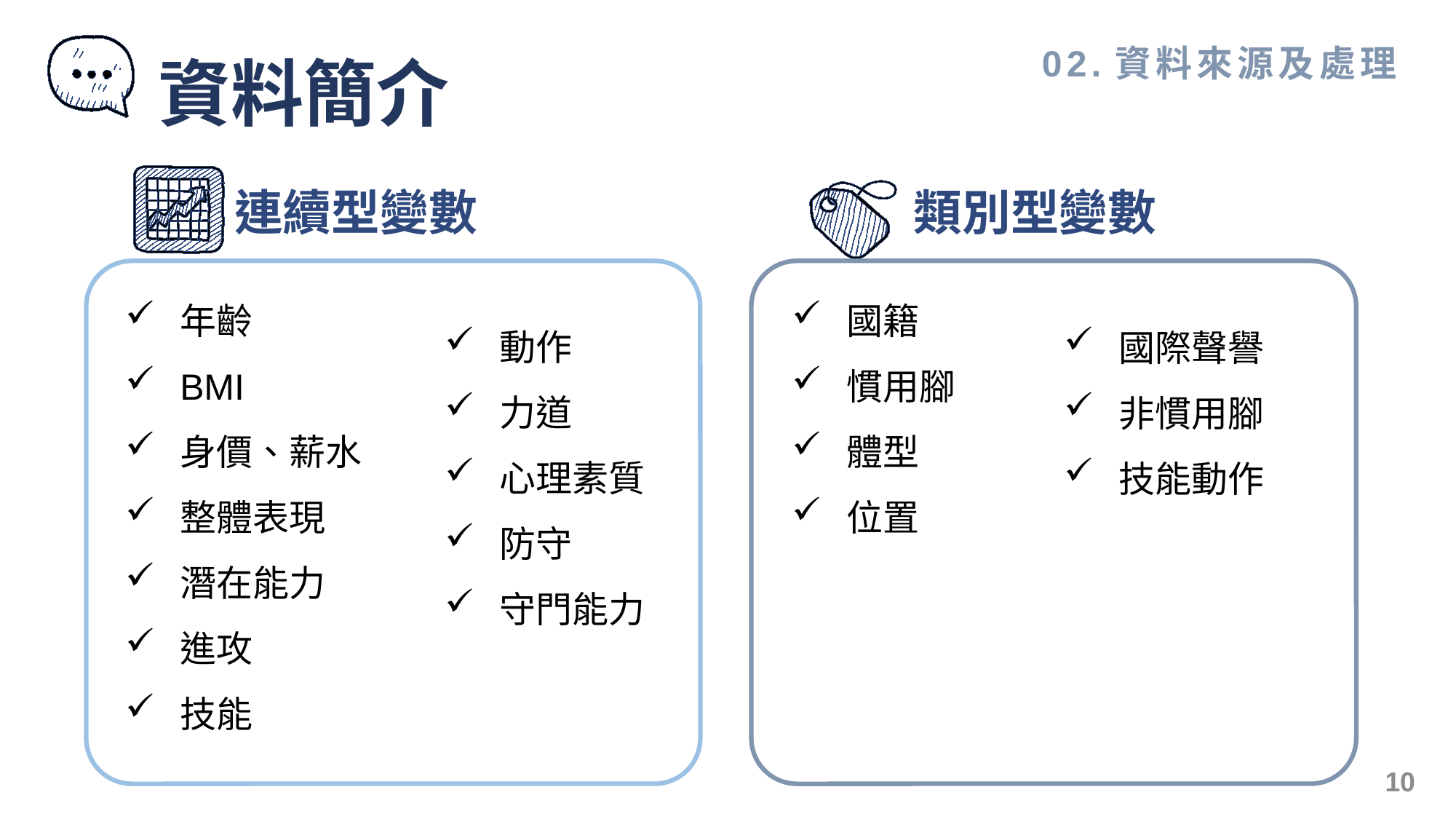

02.資料來源及處理
資料簡介

連續型變數
年齡
BMI
身價、薪水
整體表現
潛在能力
進攻
技能

動作
力道
心理素質
防守
守門能力

     類別型變數
國籍
慣用腳
體型
位置

國際聲譽
非慣用腳
技能動作

10